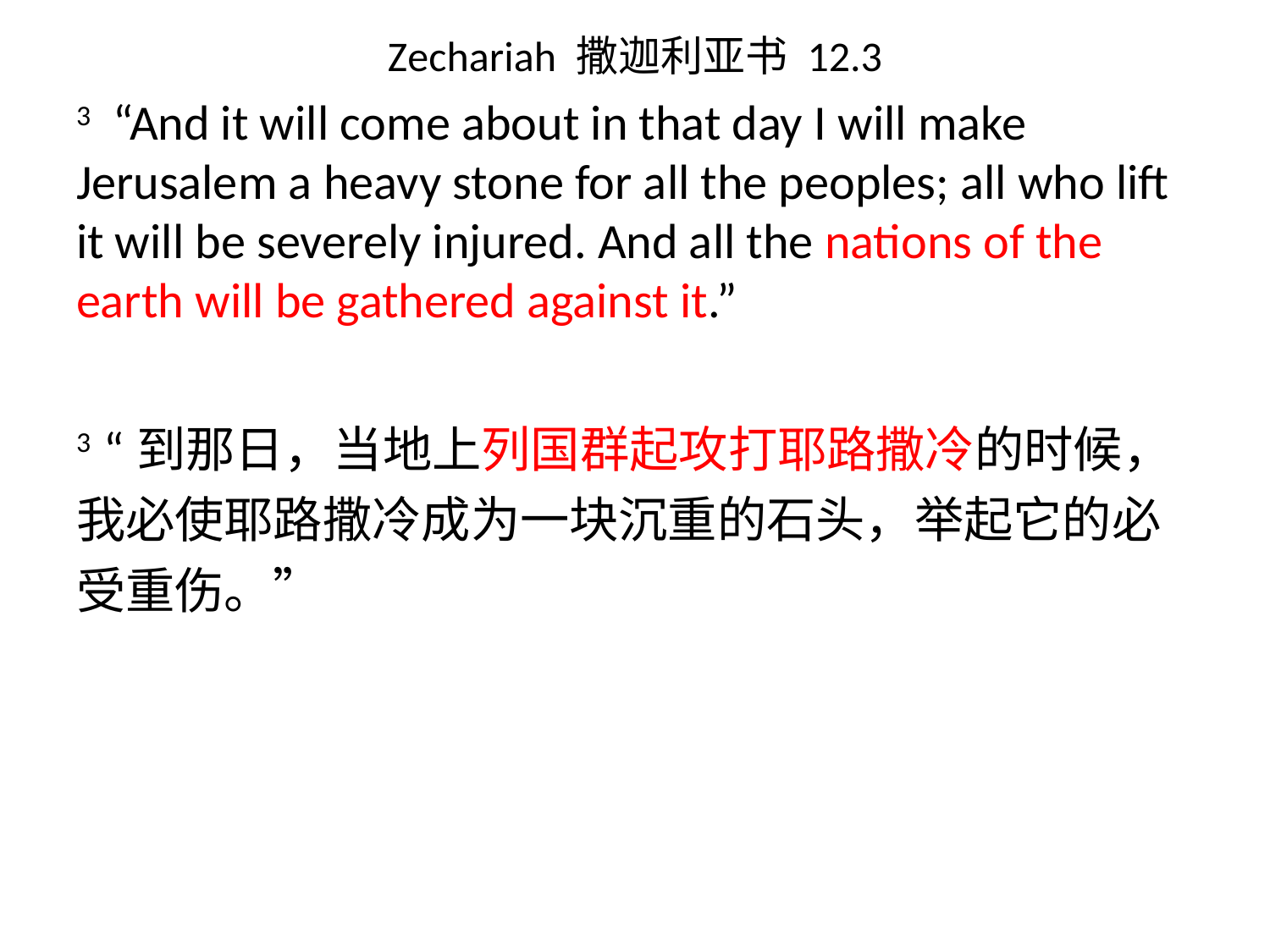

# Zechariah 撒迦利亚书 12.3
3  “And it will come about in that day I will make Jerusalem a heavy stone for all the peoples; all who lift it will be severely injured. And all the nations of the earth will be gathered against it.”

3  “到那日，当地上列国群起攻打耶路撒冷的时候，我必使耶路撒冷成为一块沉重的石头，举起它的必受重伤。”